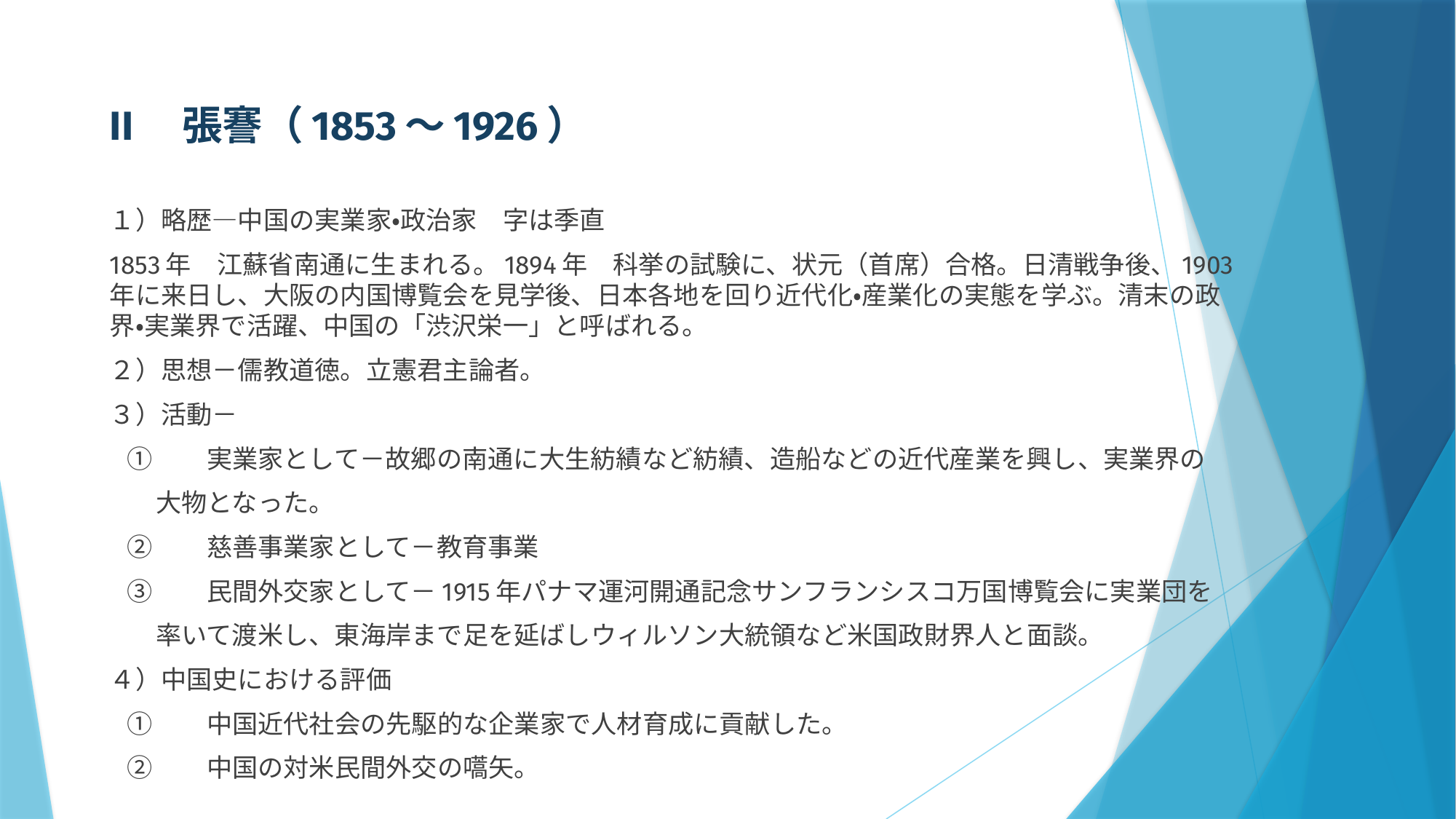

II　張謇（1853～1926）

１）略歴―中国の実業家・政治家　字は季直
1853年　江蘇省南通に生まれる。1894年　科挙の試験に、状元（首席）合格。日清戦争後、1903年に来日し、大阪の内国博覧会を見学後、日本各地を回り近代化・産業化の実態を学ぶ。清末の政界・実業界で活躍、中国の「渋沢栄一」と呼ばれる。
２）思想－儒教道徳。立憲君主論者。
３）活動－
   ①	実業家として－故郷の南通に大生紡績など紡績、造船などの近代産業を興し、実業界の
       大物となった。
   ②	慈善事業家として－教育事業
   ③	民間外交家として－1915年パナマ運河開通記念サンフランシスコ万国博覧会に実業団を
       率いて渡米し、東海岸まで足を延ばしウィルソン大統領など米国政財界人と面談。
４）中国史における評価
   ①	中国近代社会の先駆的な企業家で人材育成に貢献した。
   ②	中国の対米民間外交の嚆矢。